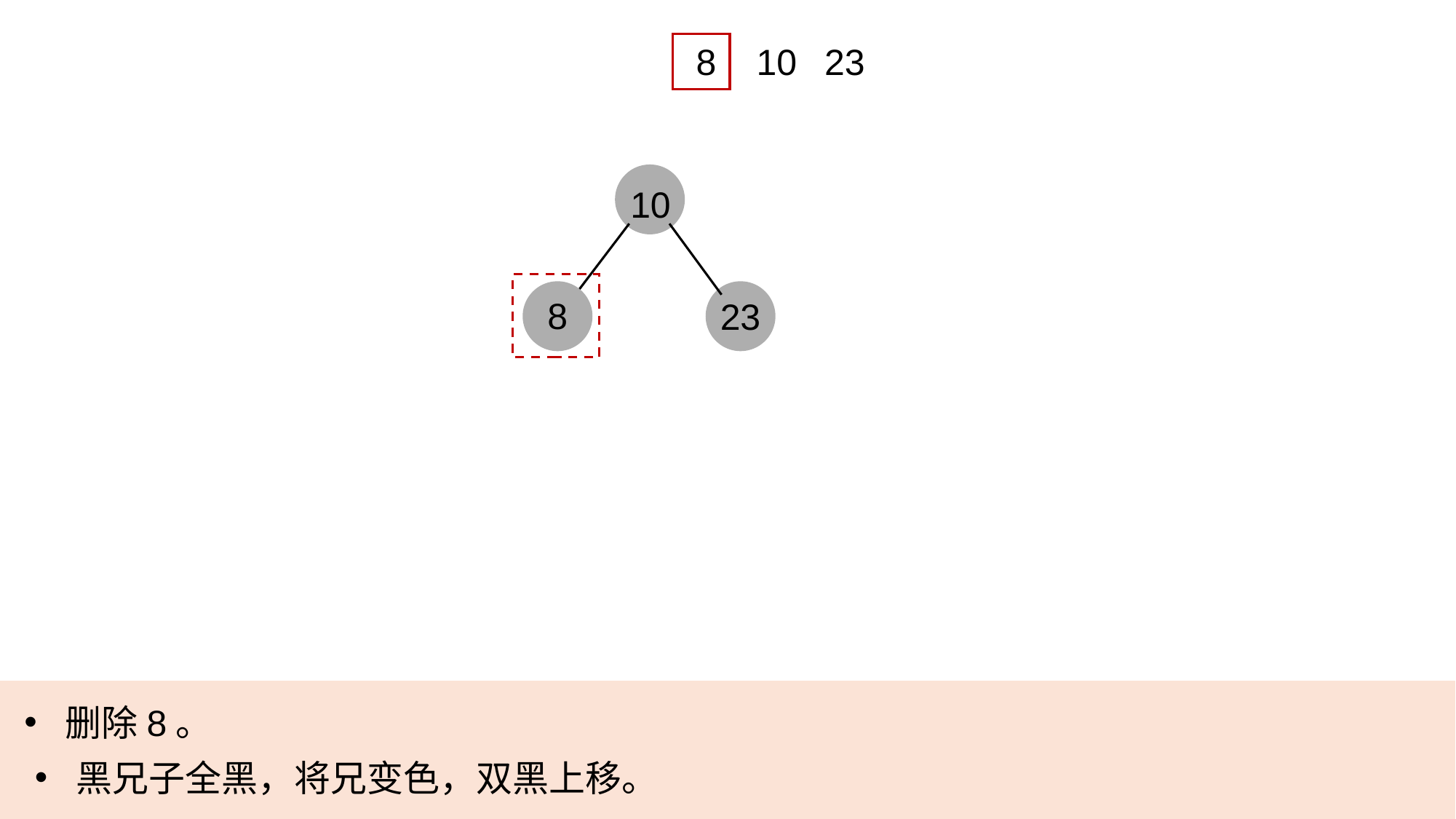

8
10
23

10

8
23

删除8。
黑兄子全黑，将兄变色，双黑上移。